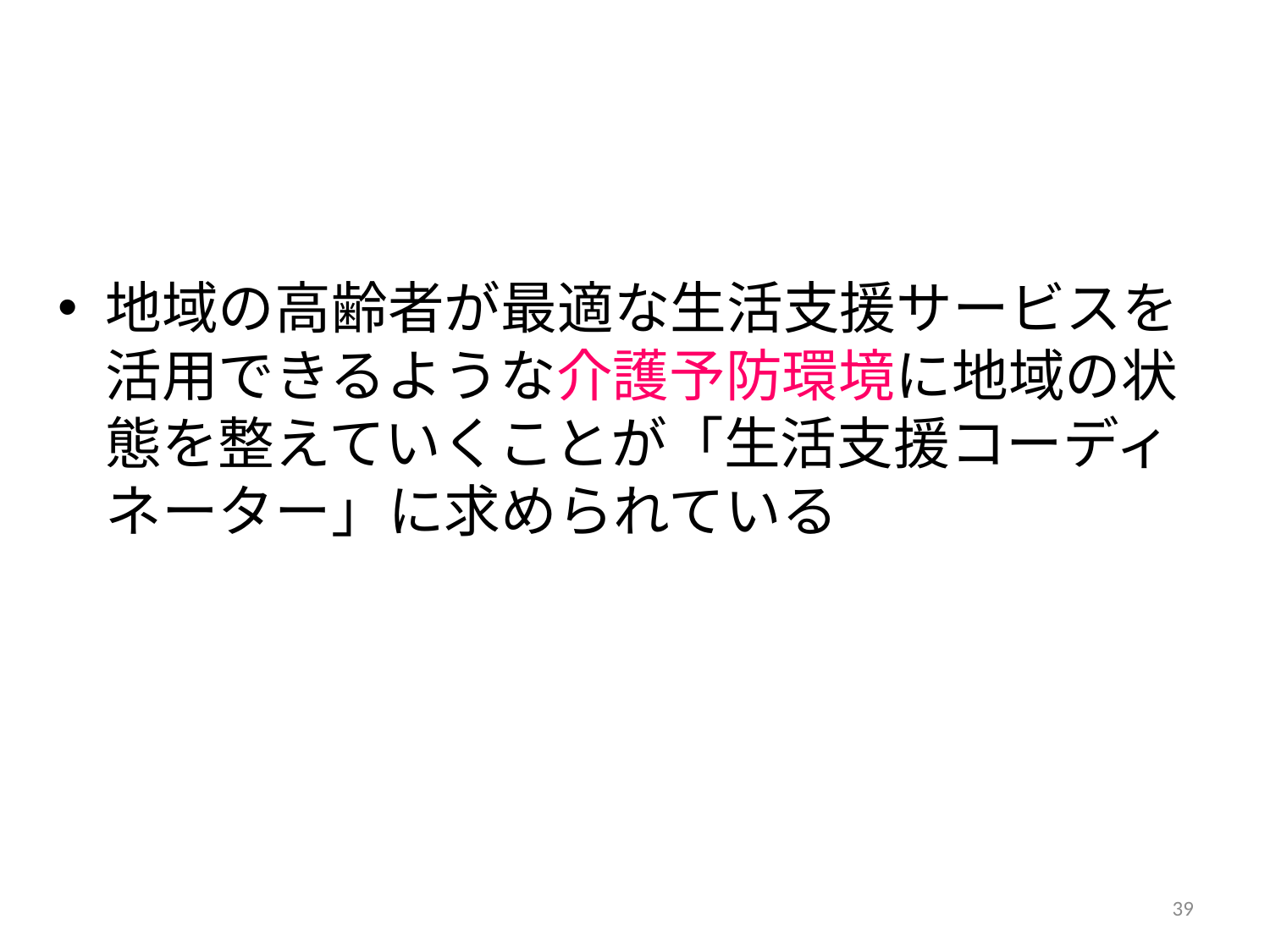

地域の高齢者が最適な生活支援サービスを活用できるような介護予防環境に地域の状態を整えていくことが「生活支援コーディネーター」に求められている

39